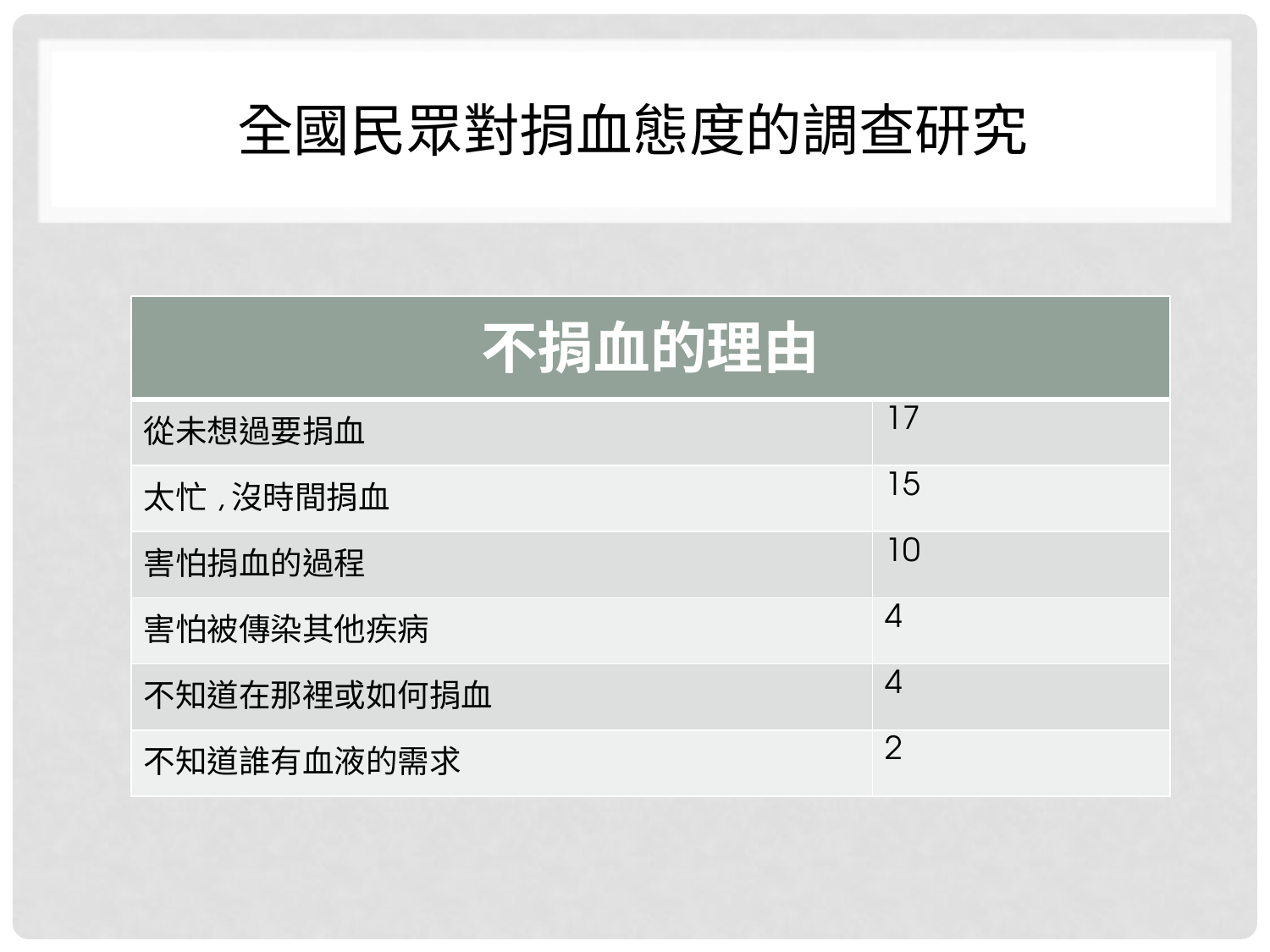

# 全國民眾對捐血態度的調查研究
| 不捐血的理由 |  |
| --- | --- |
| 從未想過要捐血 | 17 |
| 太忙,沒時間捐血 | 15 |
| 害怕捐血的過程 | 10 |
| 害怕被傳染其他疾病 | 4 |
| 不知道在那裡或如何捐血 | 4 |
| 不知道誰有血液的需求 | 2 |